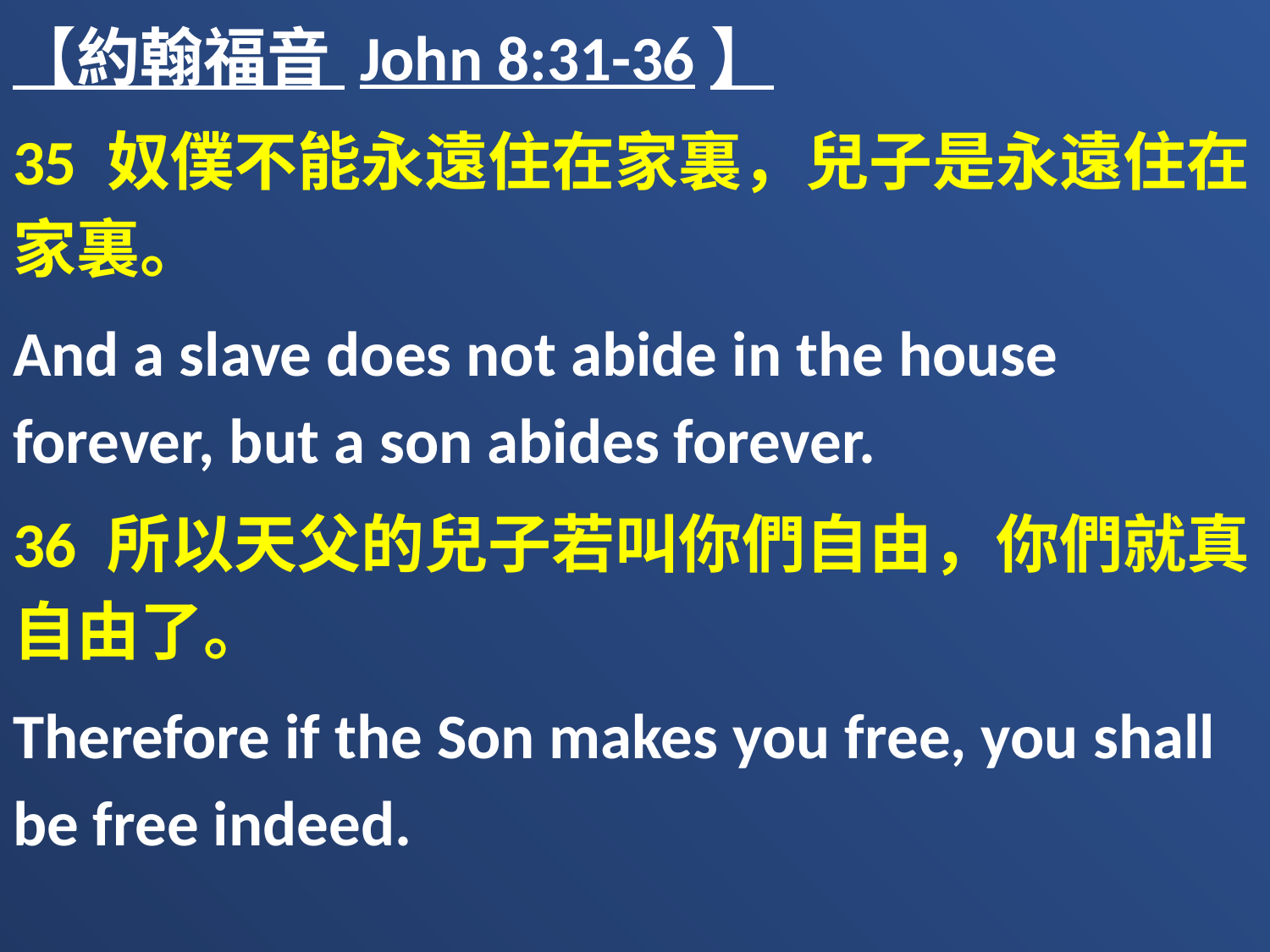

【約翰福音 John 8:31-36】
35 奴僕不能永遠住在家裏，兒子是永遠住在家裏。
And a slave does not abide in the house forever, but a son abides forever.
36 所以天父的兒子若叫你們自由，你們就真自由了。
Therefore if the Son makes you free, you shall be free indeed.